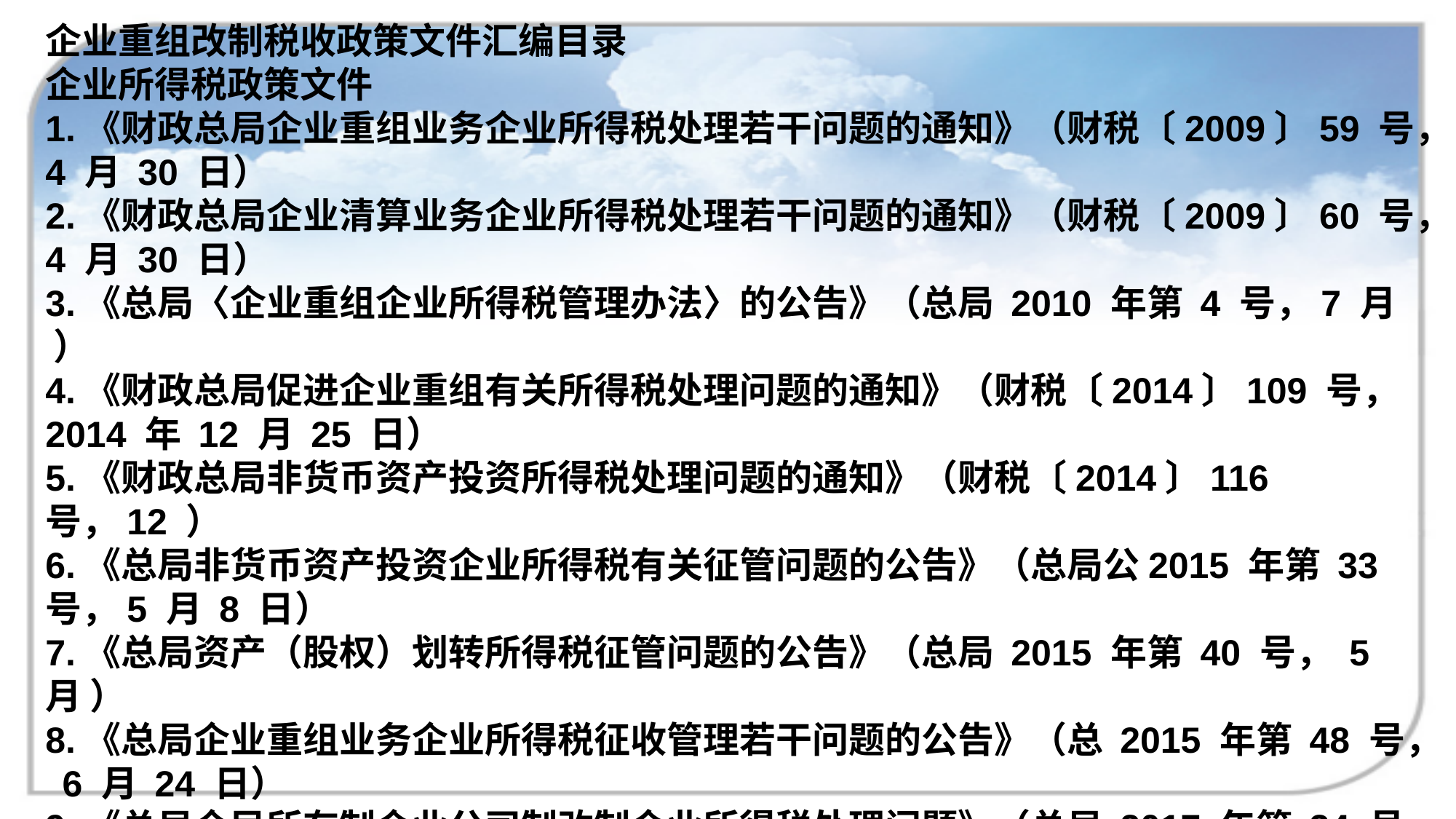

企业重组改制税收政策文件汇编目录
企业所得税政策文件
1.《财政总局企业重组业务企业所得税处理若干问题的通知》（财税〔2009〕59 号，4 月 30 日）
2.《财政总局企业清算业务企业所得税处理若干问题的通知》（财税〔2009〕60 号，4 月 30 日）
3.《总局〈企业重组企业所得税管理办法〉的公告》（总局 2010 年第 4 号，7 月 ）
4.《财政总局促进企业重组有关所得税处理问题的通知》（财税〔2014〕109 号，2014 年 12 月 25 日）
5.《财政总局非货币资产投资所得税处理问题的通知》（财税〔2014〕116 号，12 ）
6.《总局非货币资产投资企业所得税有关征管问题的公告》（总局公2015 年第 33 号，5 月 8 日）
7.《总局资产（股权）划转所得税征管问题的公告》（总局 2015 年第 40 号， 5 月 ）
8.《总局企业重组业务企业所得税征收管理若干问题的公告》（总 2015 年第 48 号， 6 月 24 日）
9.《总局全民所有制企业公司制改制企业所得税处理问题》（总局 2017 年第 34 号， 9 月 22 日）